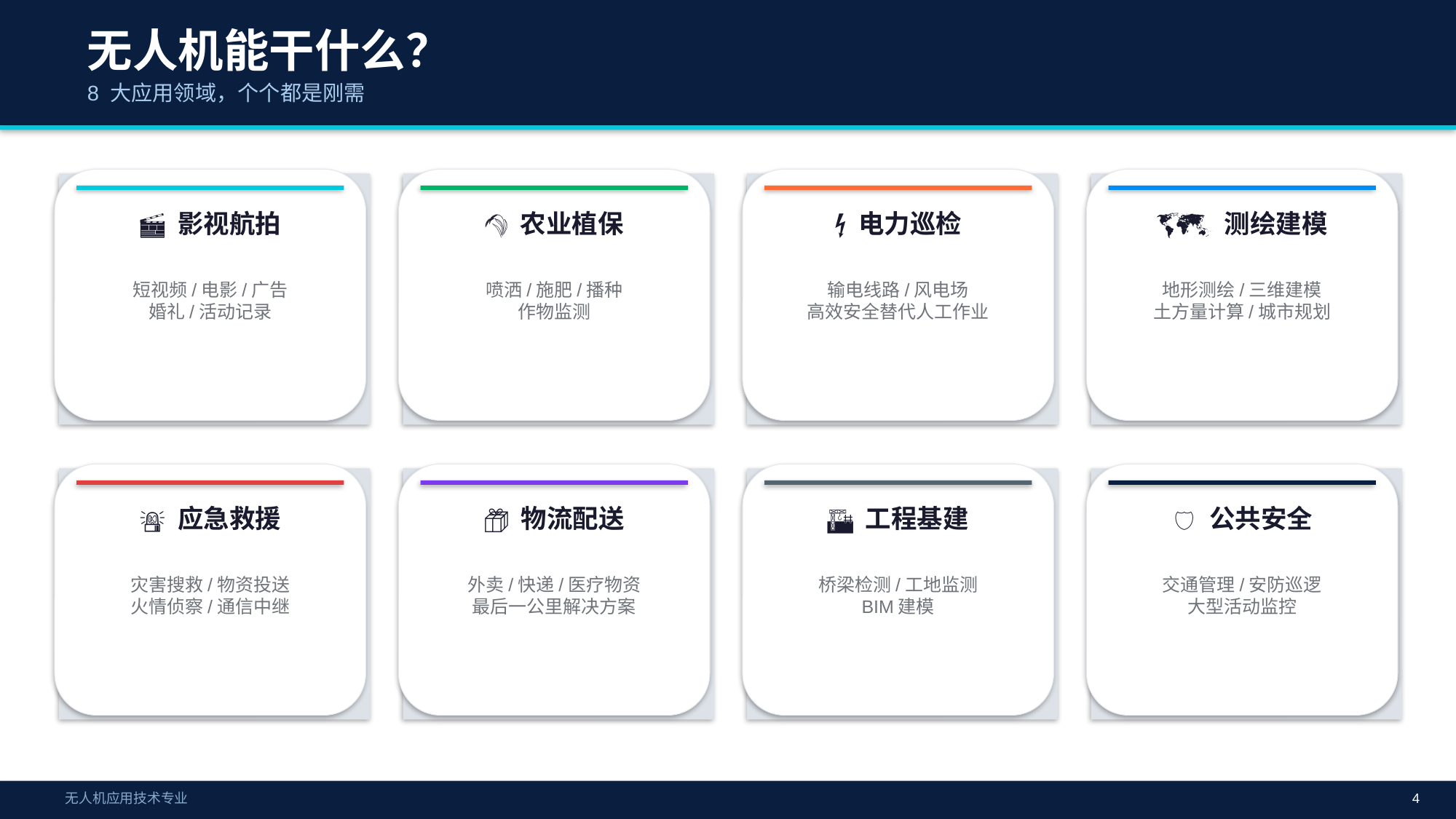

无人机能干什么？
8 大应用领域，个个都是刚需

🎬 影视航拍
🌾 农业植保
⚡ 电力巡检
🗺️ 测绘建模
短视频/电影/广告
婚礼/活动记录
喷洒/施肥/播种
作物监测
输电线路/风电场
高效安全替代人工作业
地形测绘/三维建模
土方量计算/城市规划

🚨 应急救援
📦 物流配送
🏗️ 工程基建
🛡️ 公共安全
灾害搜救/物资投送
火情侦察/通信中继
外卖/快递/医疗物资
最后一公里解决方案
桥梁检测/工地监测
BIM建模
交通管理/安防巡逻
大型活动监控

无人机应用技术专业
4